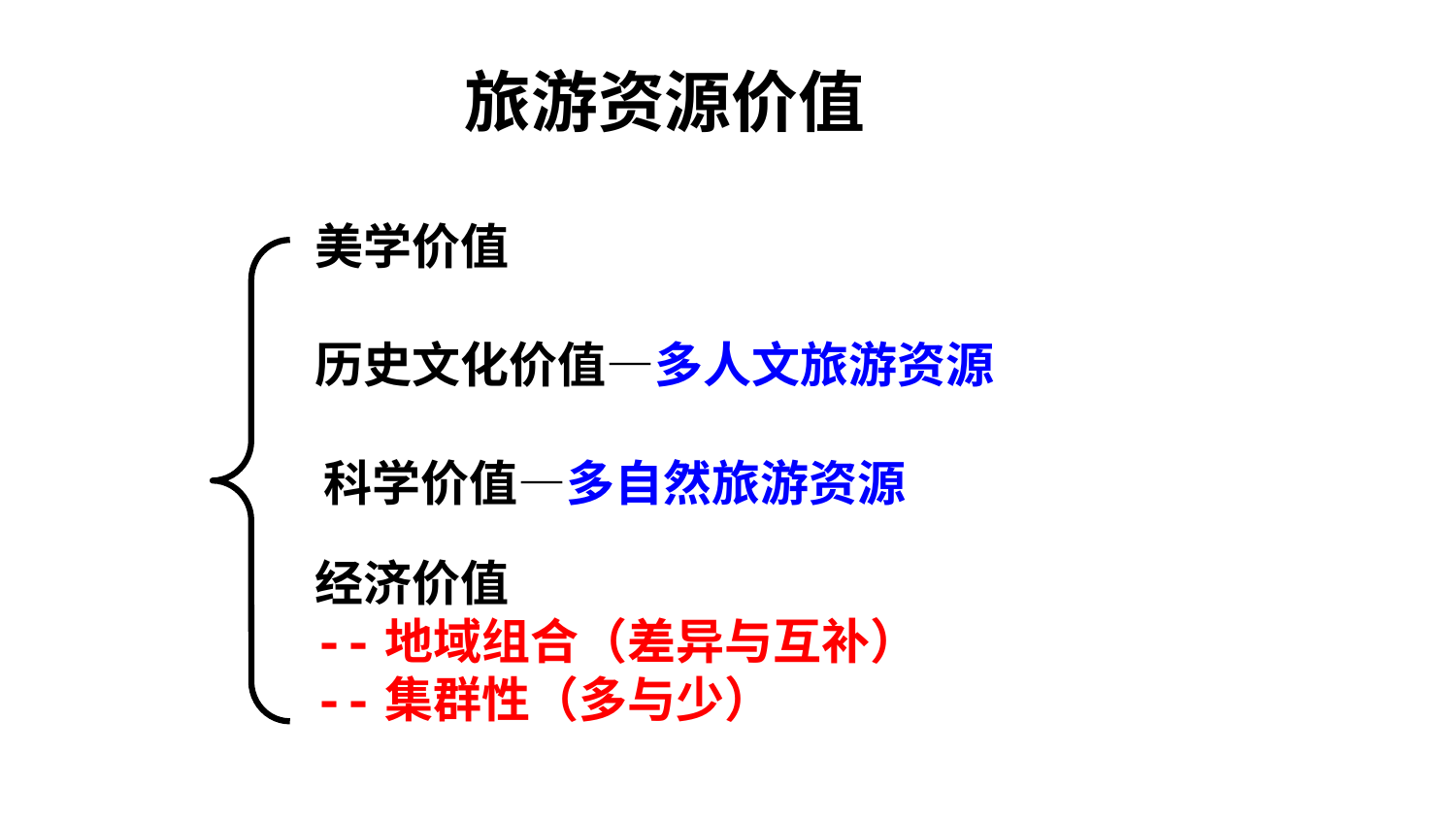

旅游资源价值
美学价值

历史文化价值—多人文旅游资源
科学价值—多自然旅游资源
经济价值
--地域组合（差异与互补）
--集群性（多与少）